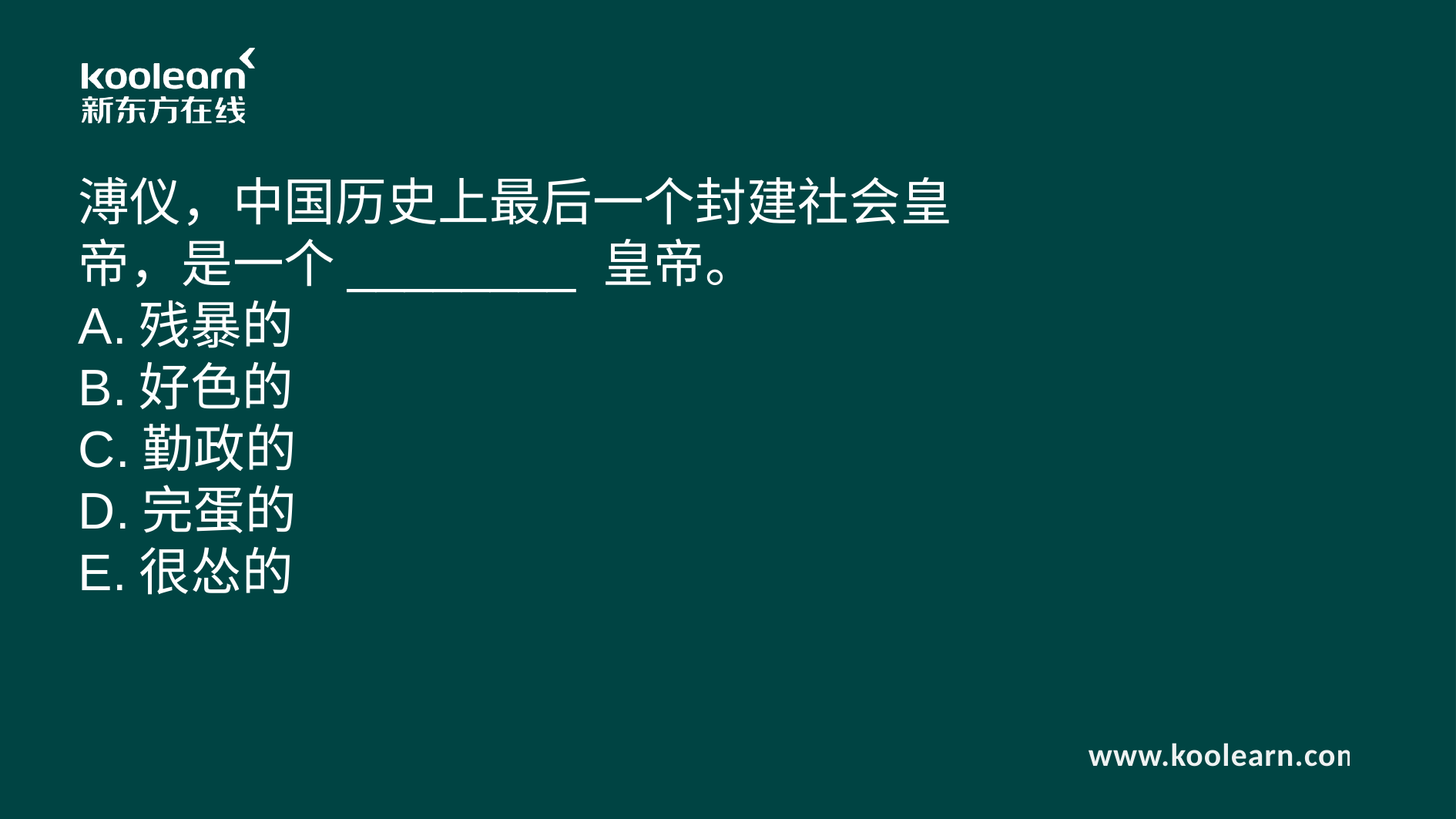

溥仪，中国历史上最后一个封建社会皇帝，是一个________ 皇帝。
A.残暴的
B.好色的
C.勤政的
D.完蛋的
E.很怂的